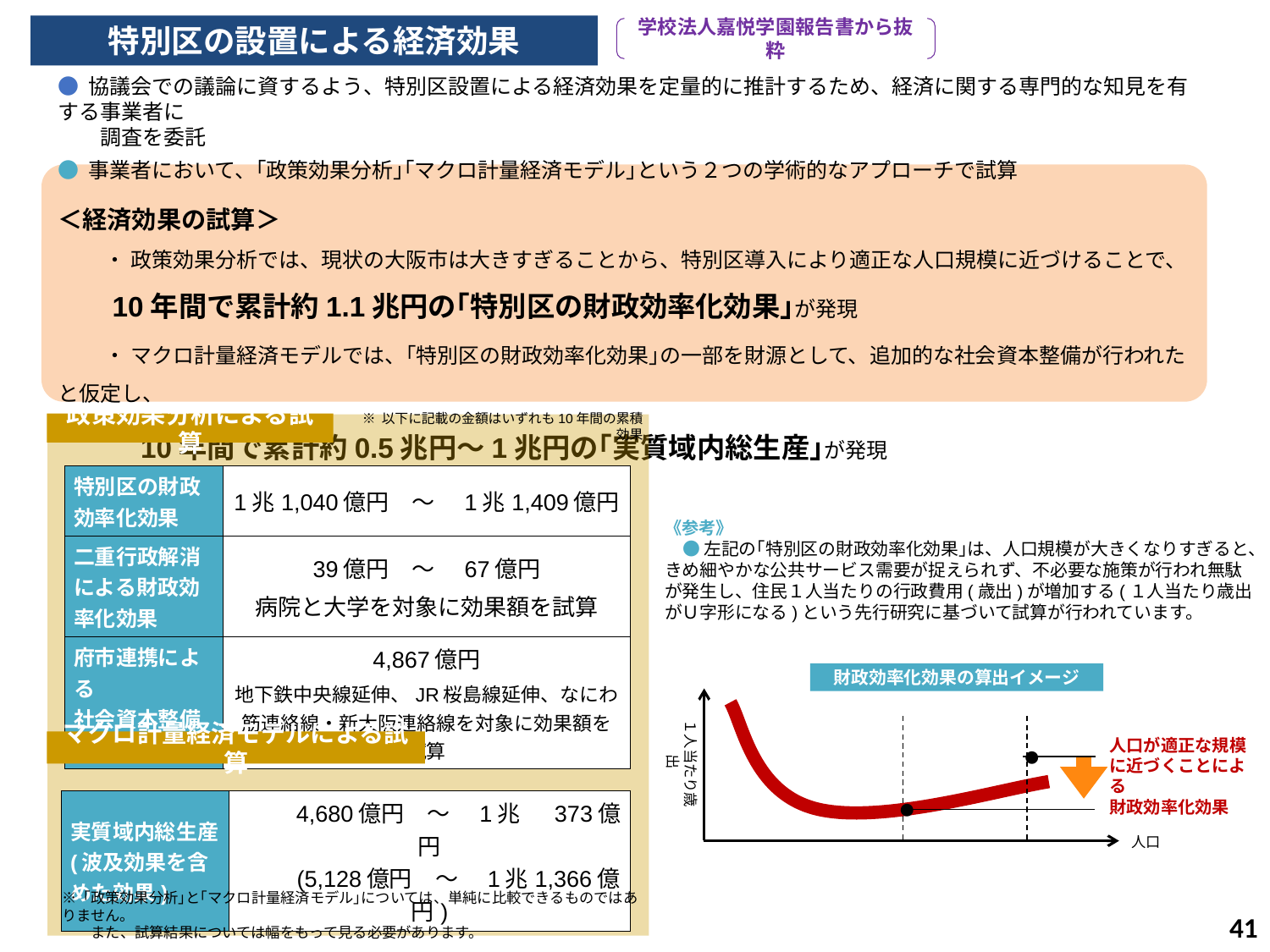

特別区の設置による経済効果
学校法人嘉悦学園報告書から抜粋
● 協議会での議論に資するよう、特別区設置による経済効果を定量的に推計するため、経済に関する専門的な知見を有する事業者に
　　調査を委託
● 事業者において、｢政策効果分析｣｢マクロ計量経済モデル｣という２つの学術的なアプローチで試算
＜経済効果の試算＞
　　 ・ 政策効果分析では、現状の大阪市は大きすぎることから、特別区導入により適正な人口規模に近づけることで、
       10年間で累計約1.1兆円の｢特別区の財政効率化効果｣が発現
　　 ・ マクロ計量経済モデルでは、｢特別区の財政効率化効果｣の一部を財源として、追加的な社会資本整備が行われたと仮定し、
　　　   10年間で累計約0.5兆円～1兆円の｢実質域内総生産｣が発現

政策効果分析による試算

※ 以下に記載の金額はいずれも10年間の累積効果
| 特別区の財政効率化効果 | 1兆1,040億円　～　1兆1,409億円 |
| --- | --- |
| 二重行政解消による財政効率化効果 | 39億円　～　67億円 病院と大学を対象に効果額を試算 |
| 府市連携による 社会資本整備の経済効果 | 4,867億円 地下鉄中央線延伸、JR桜島線延伸、なにわ筋連絡線・新大阪連絡線を対象に効果額を試算 |
《参考》
　● 左記の｢特別区の財政効率化効果｣は、人口規模が大きくなりすぎると、きめ細やかな公共サービス需要が捉えられず、不必要な施策が行われ無駄が発生し、住民１人当たりの行政費用(歳出)が増加する(１人当たり歳出がＵ字形になる)という先行研究に基づいて試算が行われています。
財政効率化効果の算出イメージ
１人当たり歳出

マクロ計量経済モデルによる試算
●
人口が適正な規模に近づくことによる
財政効率化効果
●
| 実質域内総生産 (波及効果を含めた効果) | 4,680億円　～　1兆　 373億円 　　 (5,128億円　～　1兆1,366億円) |
| --- | --- |
人口
※ ｢政策効果分析｣と｢マクロ計量経済モデル｣については、単純に比較できるものではありません。
　　また、試算結果については幅をもって見る必要があります。
41